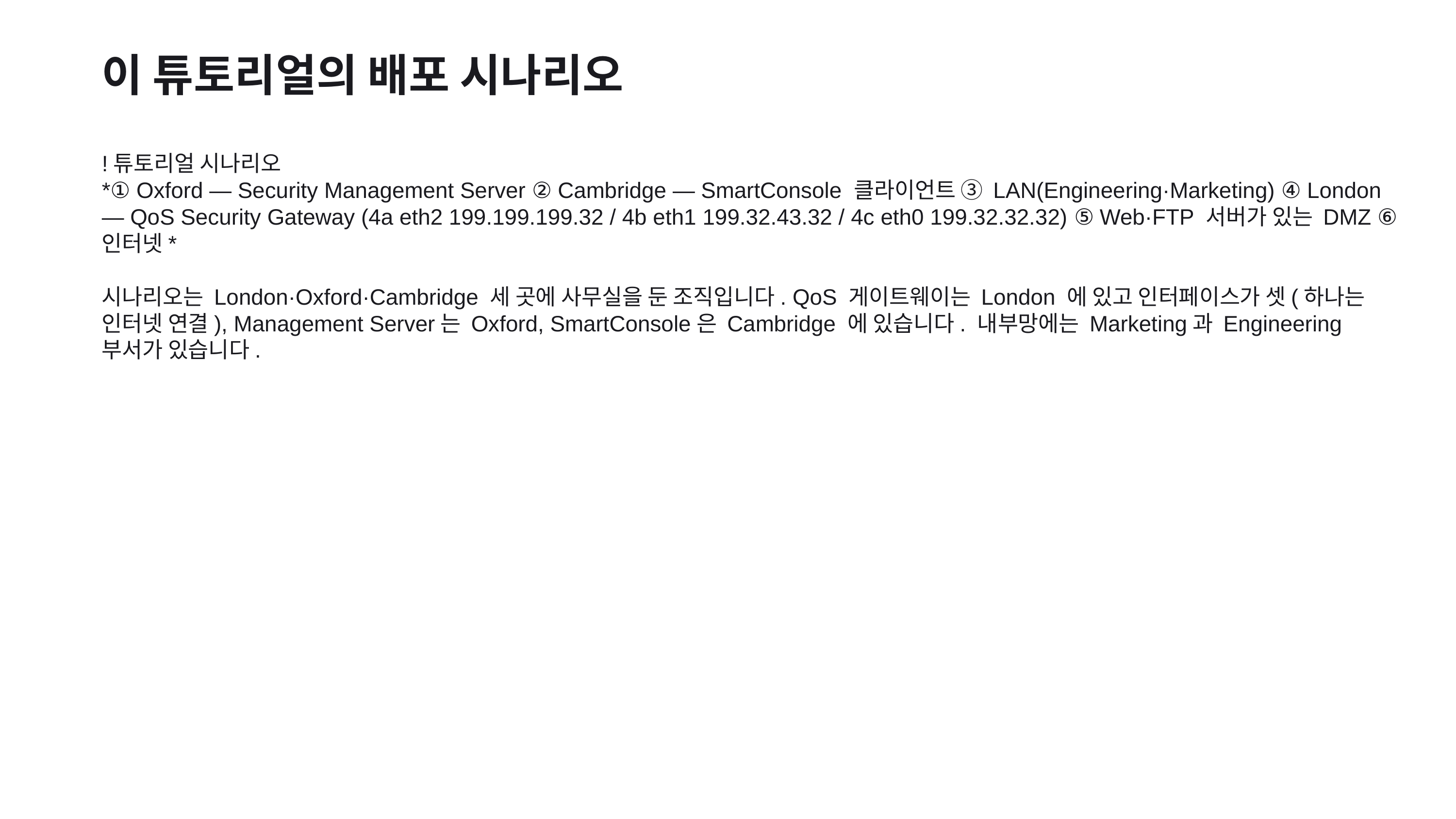

이 튜토리얼의 배포 시나리오
!튜토리얼 시나리오
*① Oxford — Security Management Server ② Cambridge — SmartConsole 클라이언트 ③ LAN(Engineering·Marketing) ④ London — QoS Security Gateway (4a eth2 199.199.199.32 / 4b eth1 199.32.43.32 / 4c eth0 199.32.32.32) ⑤ Web·FTP 서버가 있는 DMZ ⑥ 인터넷*

시나리오는 London·Oxford·Cambridge 세 곳에 사무실을 둔 조직입니다. QoS 게이트웨이는 London 에 있고 인터페이스가 셋(하나는 인터넷 연결), Management Server는 Oxford, SmartConsole은 Cambridge 에 있습니다. 내부망에는 Marketing과 Engineering 부서가 있습니다.